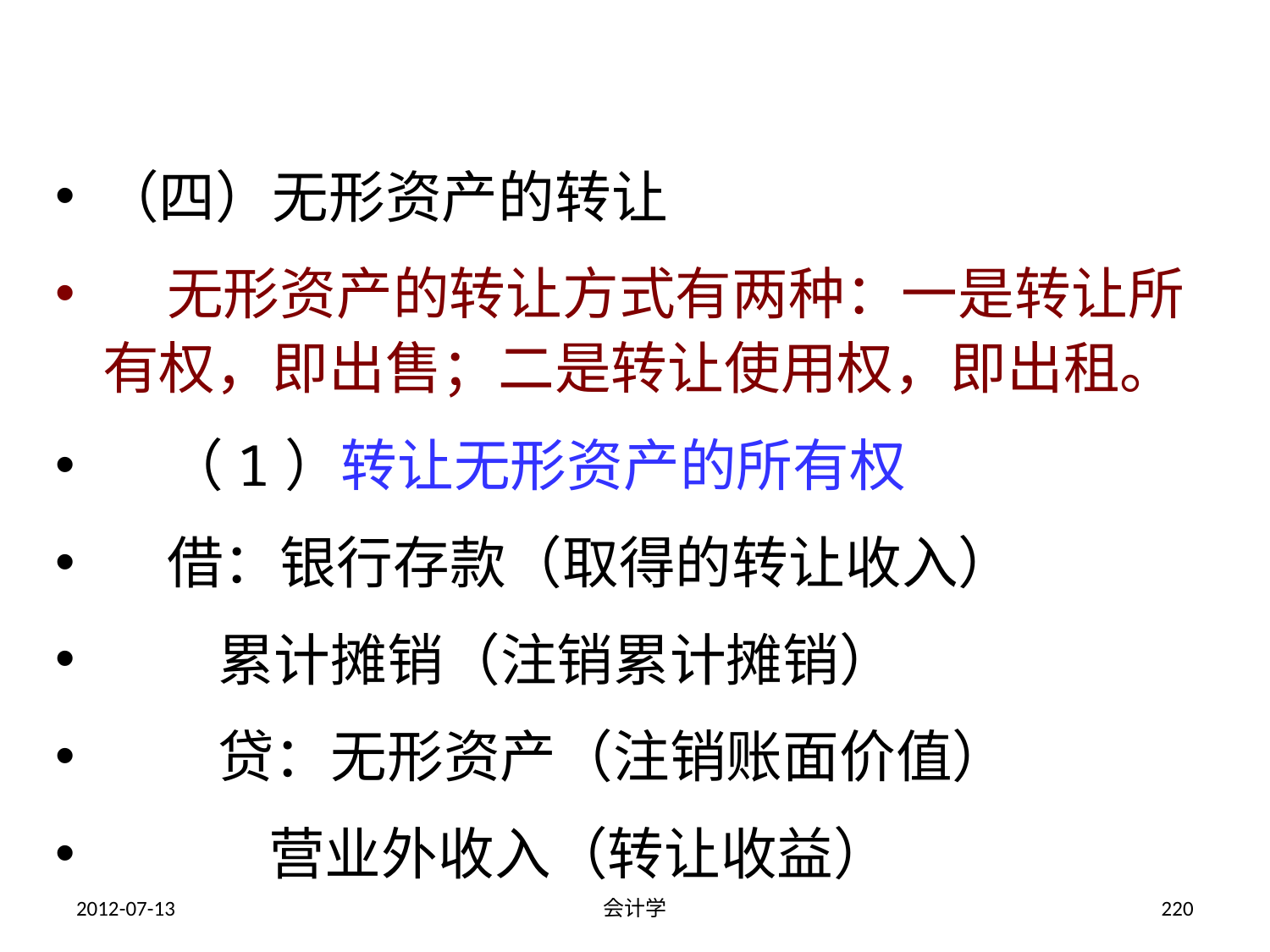

（四）无形资产的转让
    无形资产的转让方式有两种：一是转让所有权，即出售；二是转让使用权，即出租。
    （1）转让无形资产的所有权
    借：银行存款（取得的转让收入）
        累计摊销（注销累计摊销）
        贷：无形资产（注销账面价值）
            营业外收入（转让收益）
2012-07-13
会计学
220